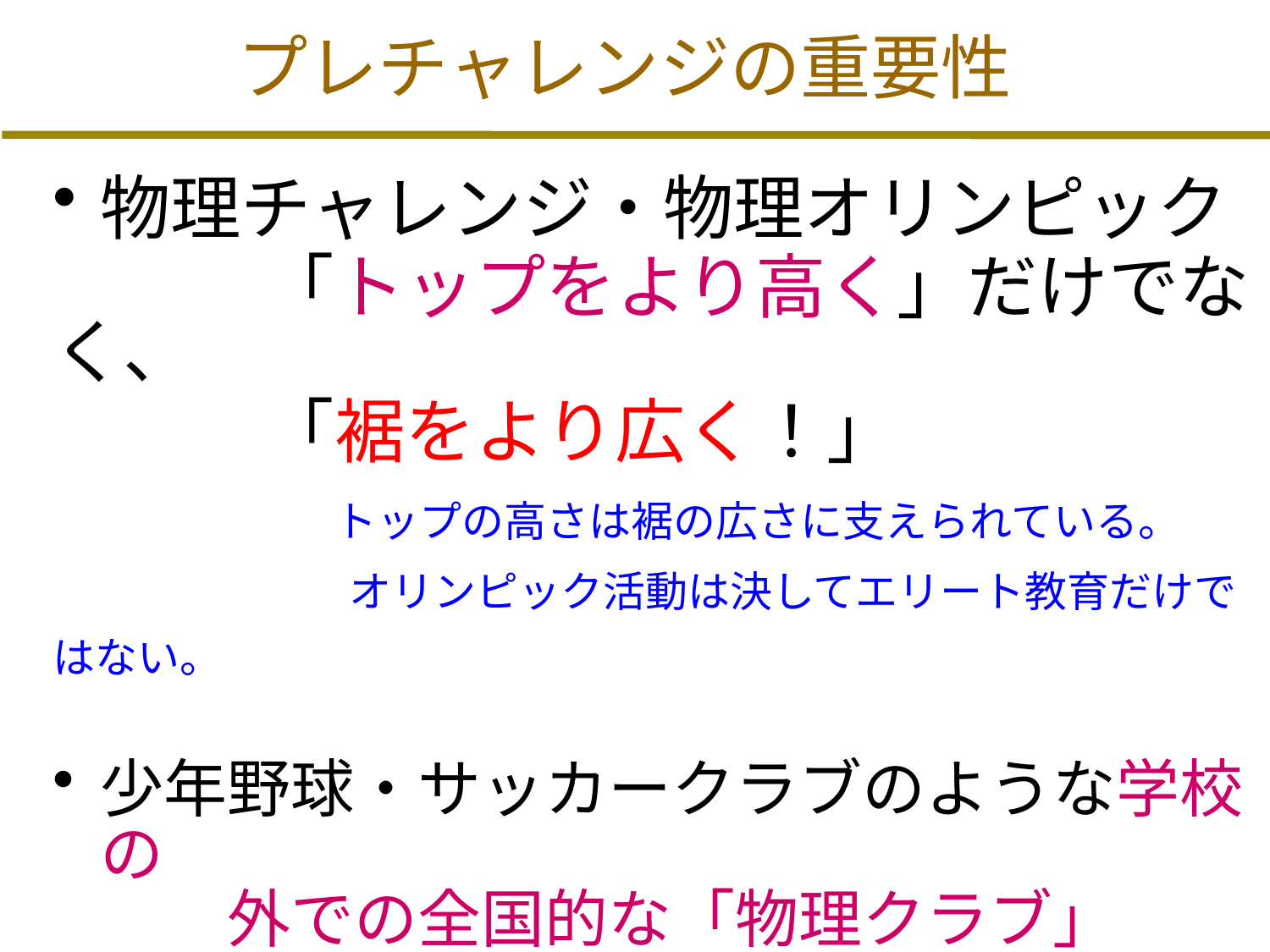

# プレチャレンジの重要性

物理チャレンジ・物理オリンピック
　　　「トップをより高く」だけでなく、
　　　「裾をより広く！」
　　　　トップの高さは裾の広さに支えられている。
　　　　　　　オリンピック活動は決してエリート教育だけではない。
少年野球・サッカークラブのような学校の
　　外での全国的な「物理クラブ」
　　　　ー HP：継続的な問題提示と解答解説
　　　　ー 中学理科レベルからの物理の問題・解説集の刊行